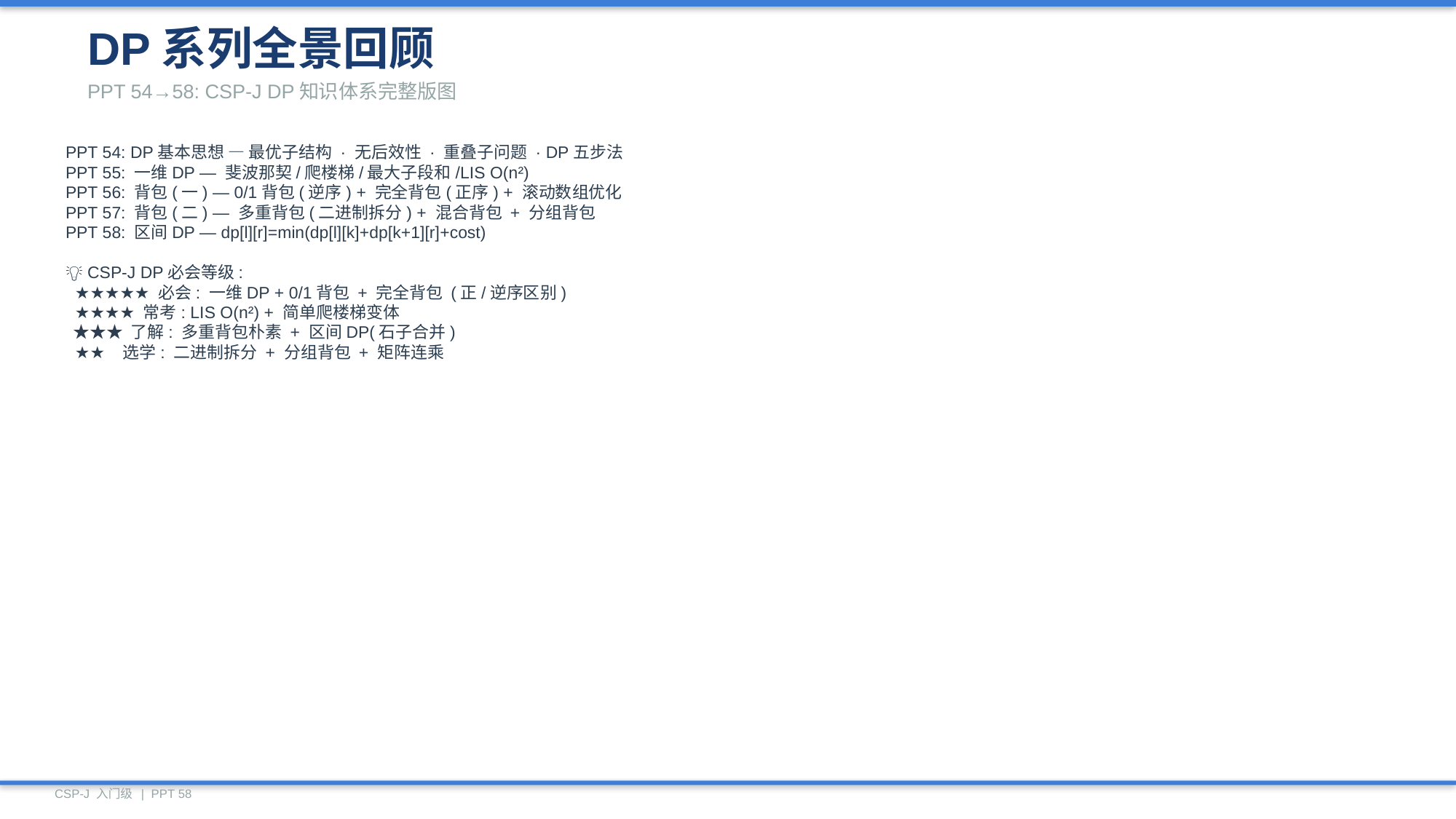

DP系列全景回顾
PPT 54→58: CSP-J DP知识体系完整版图
PPT 54: DP基本思想 — 最优子结构 · 无后效性 · 重叠子问题 · DP五步法
PPT 55: 一维DP — 斐波那契/爬楼梯/最大子段和/LIS O(n²)
PPT 56: 背包(一) — 0/1背包(逆序) + 完全背包(正序) + 滚动数组优化
PPT 57: 背包(二) — 多重背包(二进制拆分) + 混合背包 + 分组背包
PPT 58: 区间DP — dp[l][r]=min(dp[l][k]+dp[k+1][r]+cost)
💡 CSP-J DP必会等级:
  ★★★★★ 必会: 一维DP + 0/1背包 + 完全背包 (正/逆序区别)
  ★★★★ 常考: LIS O(n²) + 简单爬楼梯变体
  ★★★  了解: 多重背包朴素 + 区间DP(石子合并)
  ★★   选学: 二进制拆分 + 分组背包 + 矩阵连乘

CSP-J 入门级  |  PPT 58